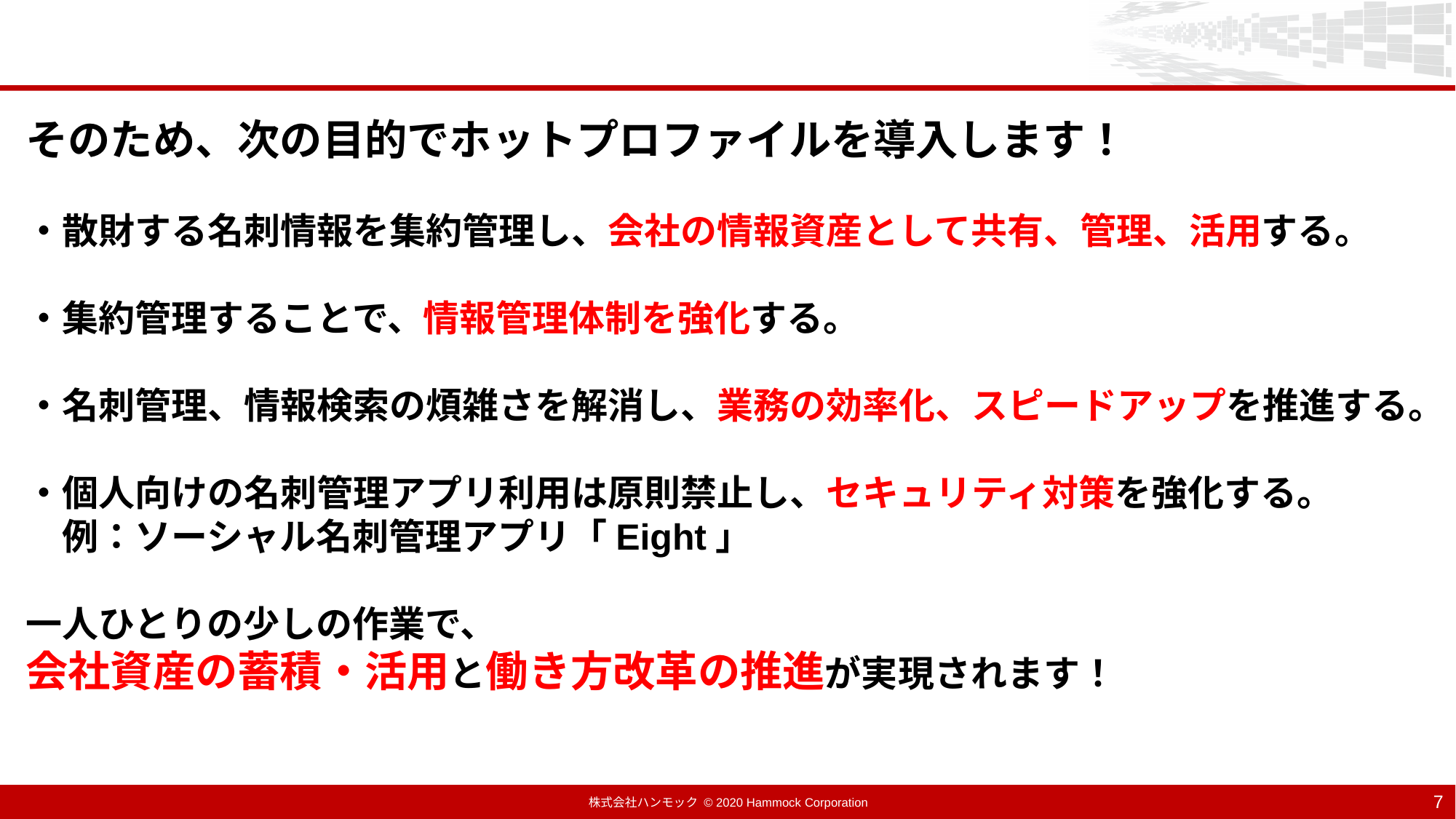

そのため、次の目的でホットプロファイルを導入します！

・散財する名刺情報を集約管理し、会社の情報資産として共有、管理、活用する。

・集約管理することで、情報管理体制を強化する。

・名刺管理、情報検索の煩雑さを解消し、業務の効率化、スピードアップを推進する。

・個人向けの名刺管理アプリ利用は原則禁止し、セキュリティ対策を強化する。
　例：ソーシャル名刺管理アプリ「Eight」

一人ひとりの少しの作業で、
会社資産の蓄積・活用と働き方改革の推進が実現されます！